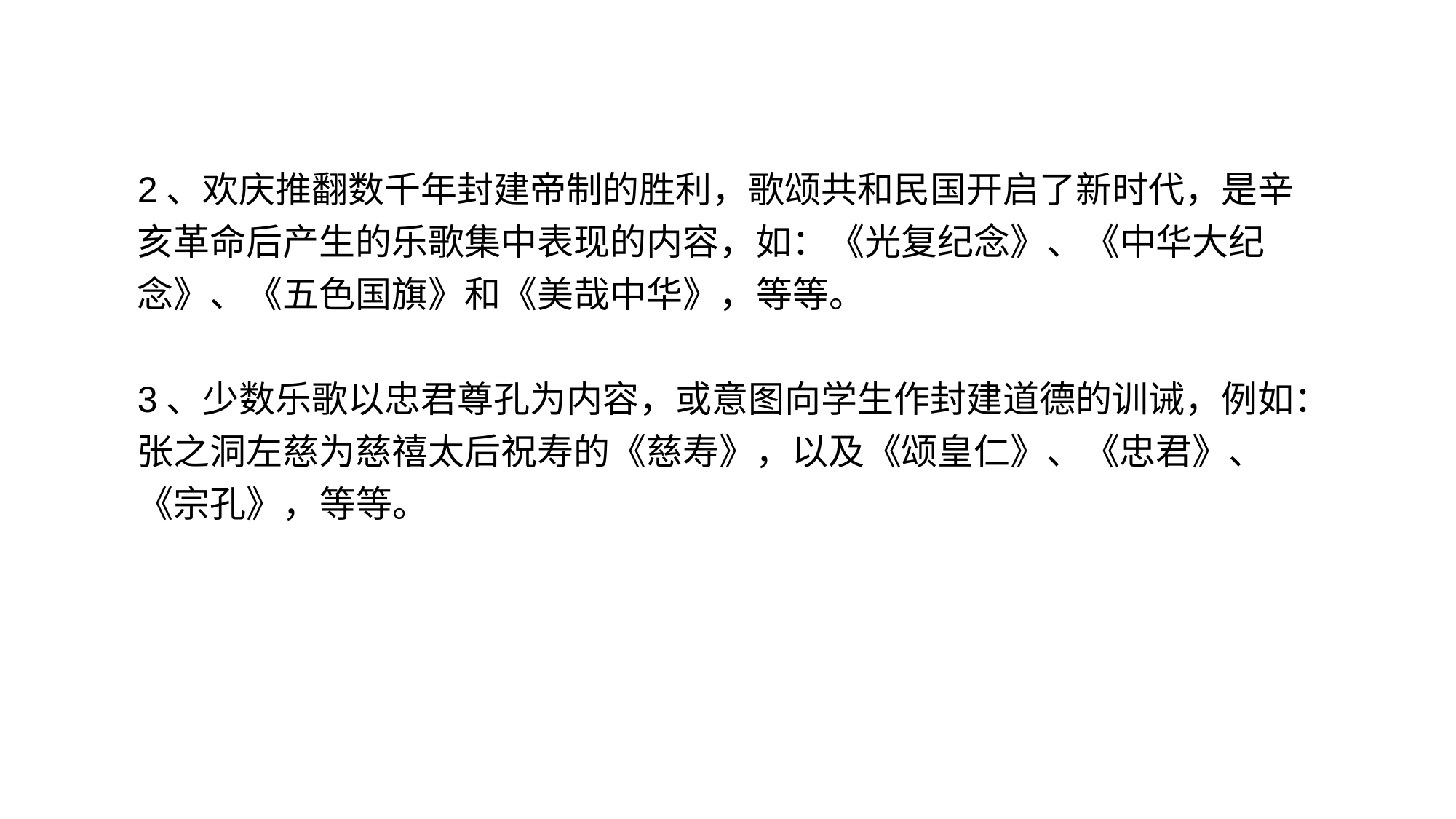

2、欢庆推翻数千年封建帝制的胜利，歌颂共和民国开启了新时代，是辛亥革命后产生的乐歌集中表现的内容，如：《光复纪念》、《中华大纪念》、《五色国旗》和《美哉中华》，等等。

3、少数乐歌以忠君尊孔为内容，或意图向学生作封建道德的训诫，例如：张之洞左慈为慈禧太后祝寿的《慈寿》，以及《颂皇仁》、《忠君》、《宗孔》，等等。